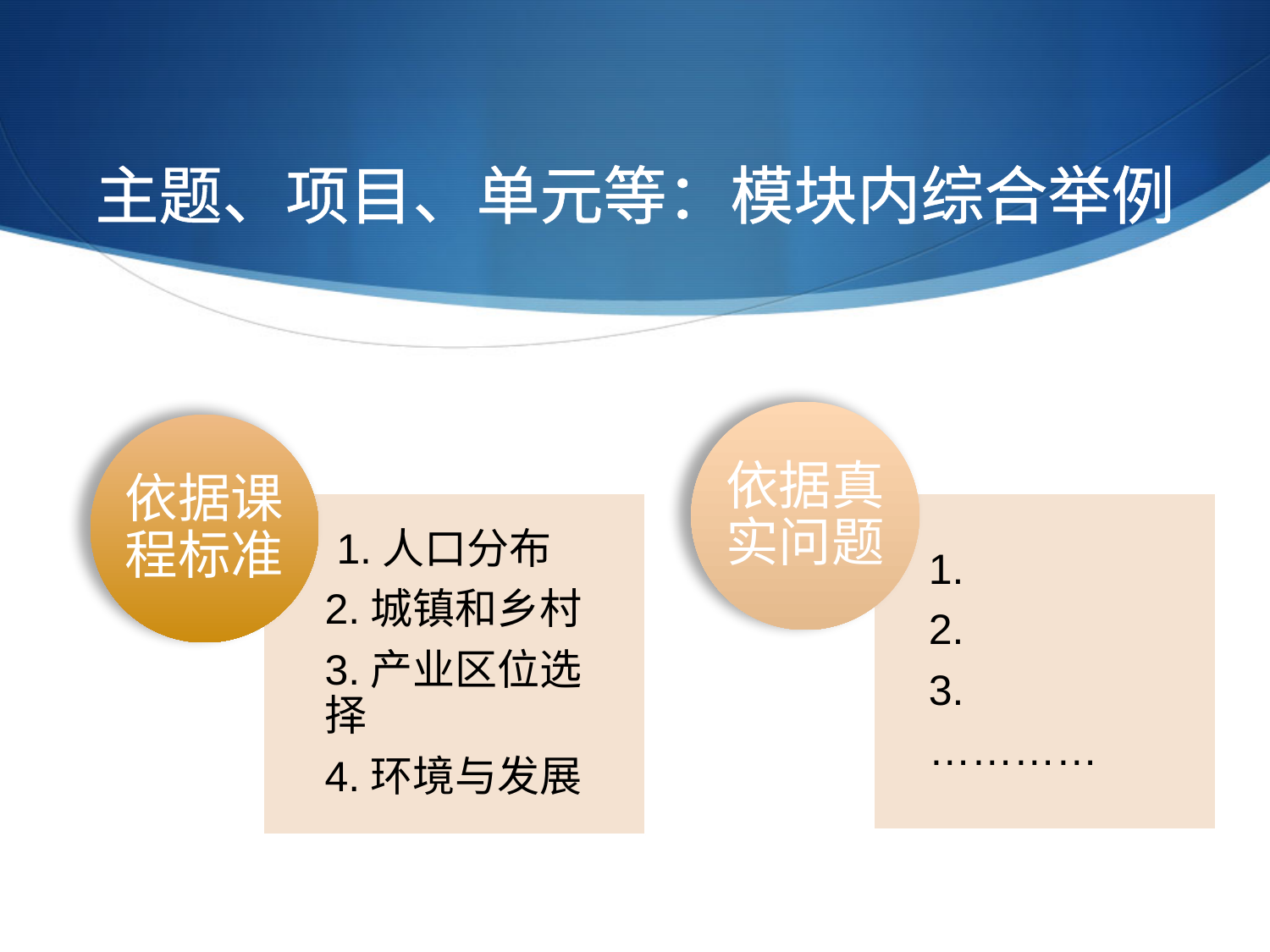

# 主题、项目、单元等：模块内综合举例
 1.人口分布
2.城镇和乡村
3.产业区位选择
4.环境与发展
依据课程标准
1.
2.
3.
…………
依据真实问题